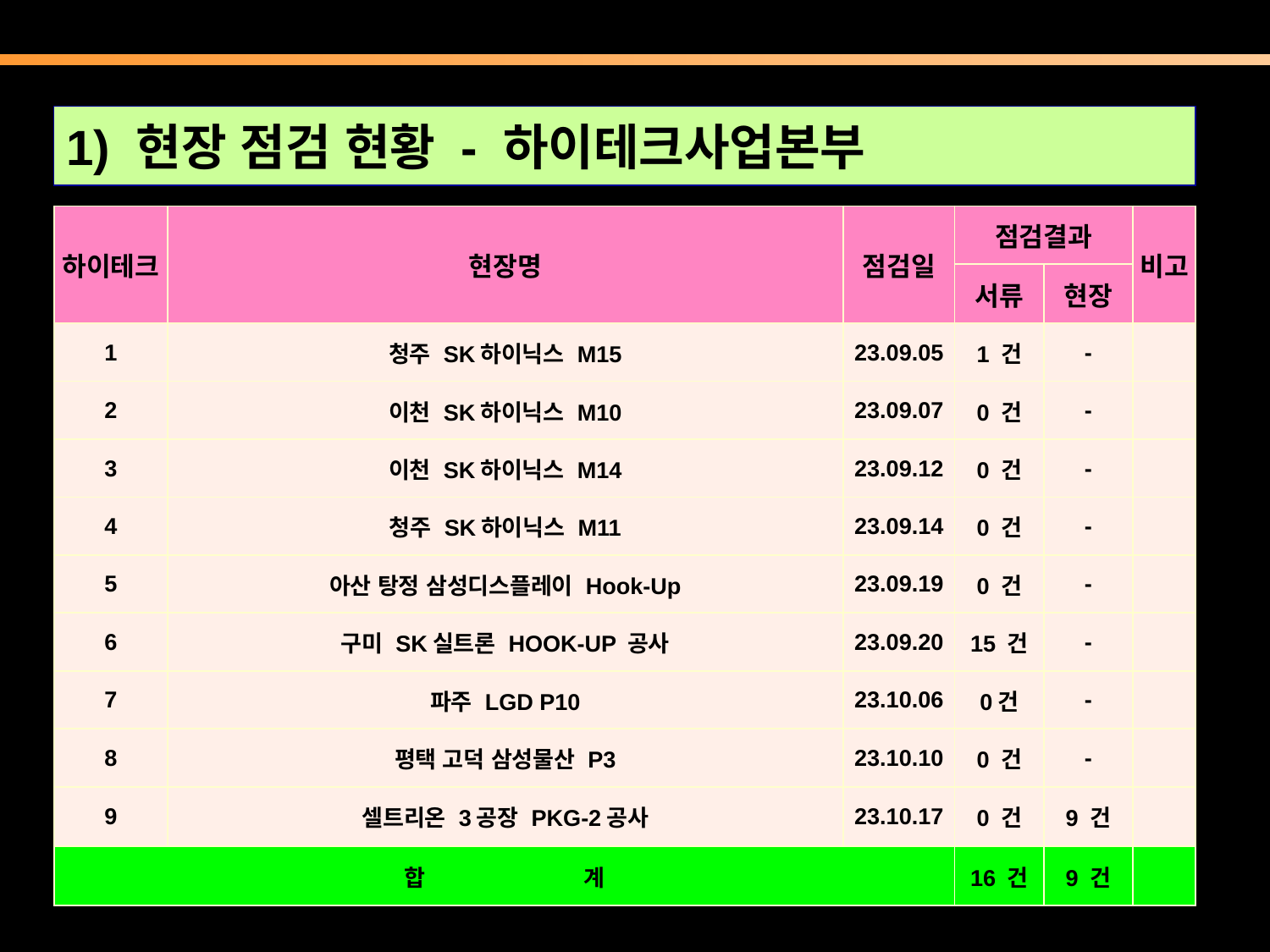

1) 현장 점검 현황 - 하이테크사업본부
| 하이테크 | 현장명 | 점검일 | 점검결과 |  | 비고 |
| --- | --- | --- | --- | --- | --- |
|  |  |  | 서류 | 현장 |  |
| 1 | 청주 SK하이닉스 M15 | 23.09.05 | 1 건 | - |  |
| 2 | 이천 SK하이닉스 M10 | 23.09.07 | 0 건 | - |  |
| 3 | 이천 SK하이닉스 M14 | 23.09.12 | 0 건 | - |  |
| 4 | 청주 SK하이닉스 M11 | 23.09.14 | 0 건 | - |  |
| 5 | 아산 탕정 삼성디스플레이 Hook-Up | 23.09.19 | 0 건 | - |  |
| 6 | 구미 SK실트론 HOOK-UP 공사 | 23.09.20 | 15 건 | - |  |
| 7 | 파주 LGD P10 | 23.10.06 | 0건 | - |  |
| 8 | 평택 고덕 삼성물산 P3 | 23.10.10 | 0 건 | - |  |
| 9 | 셀트리온 3공장 PKG-2공사 | 23.10.17 | 0 건 | 9 건 |  |
| 합 계 |  |  | 16 건 | 9 건 |  |